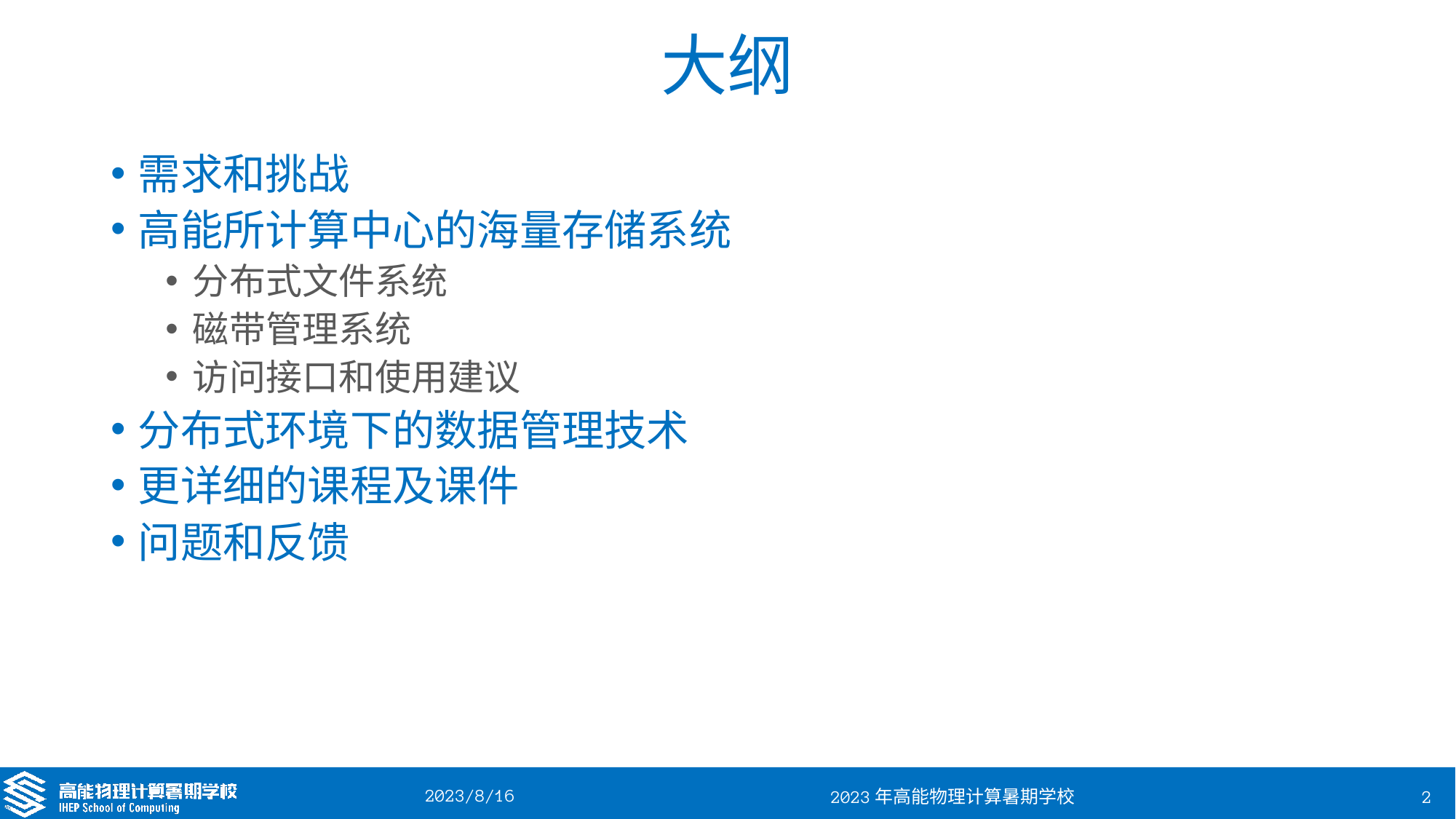

# 大纲
需求和挑战
高能所计算中心的海量存储系统
分布式文件系统
磁带管理系统
访问接口和使用建议
分布式环境下的数据管理技术
更详细的课程及课件
问题和反馈

2023/8/16
2023年高能物理计算暑期学校
2